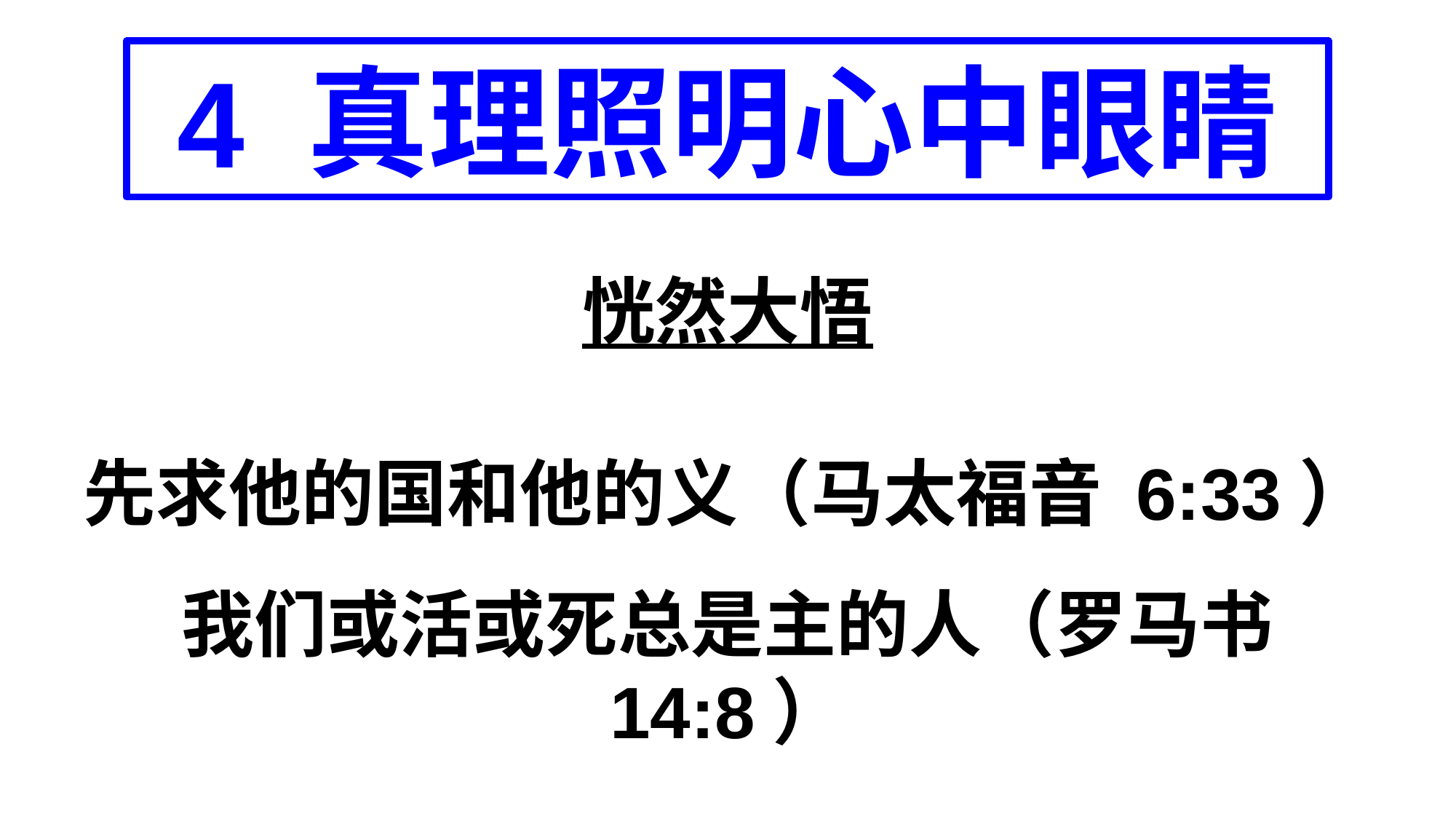

4 真理照明心中眼睛
恍然大悟
先求他的国和他的义（马太福音 6:33）
我们或活或死总是主的人（罗马书 14:8）